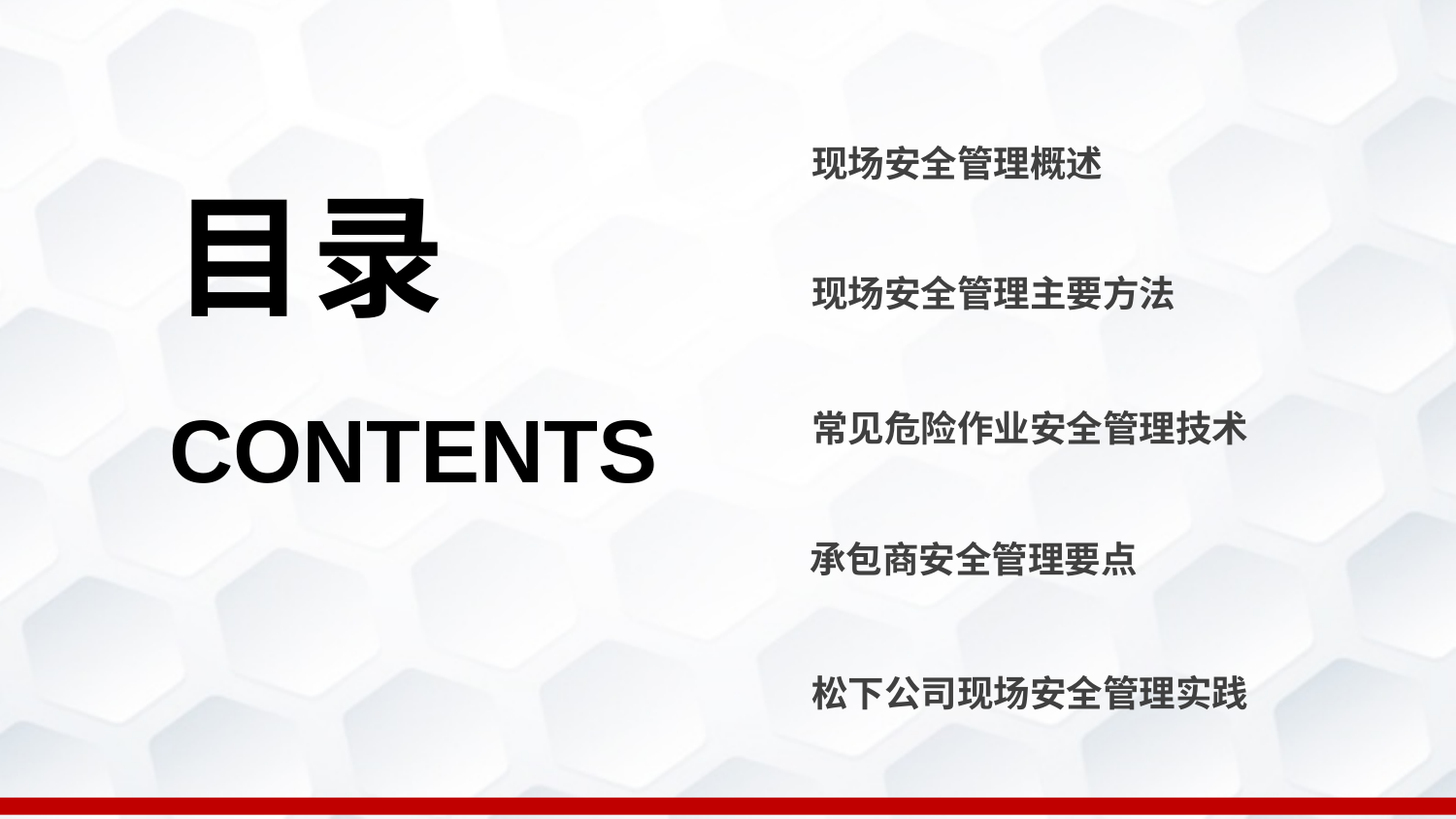

目录
现场安全管理概述
现场安全管理主要方法
CONTENTS
常见危险作业安全管理技术
承包商安全管理要点
松下公司现场安全管理实践